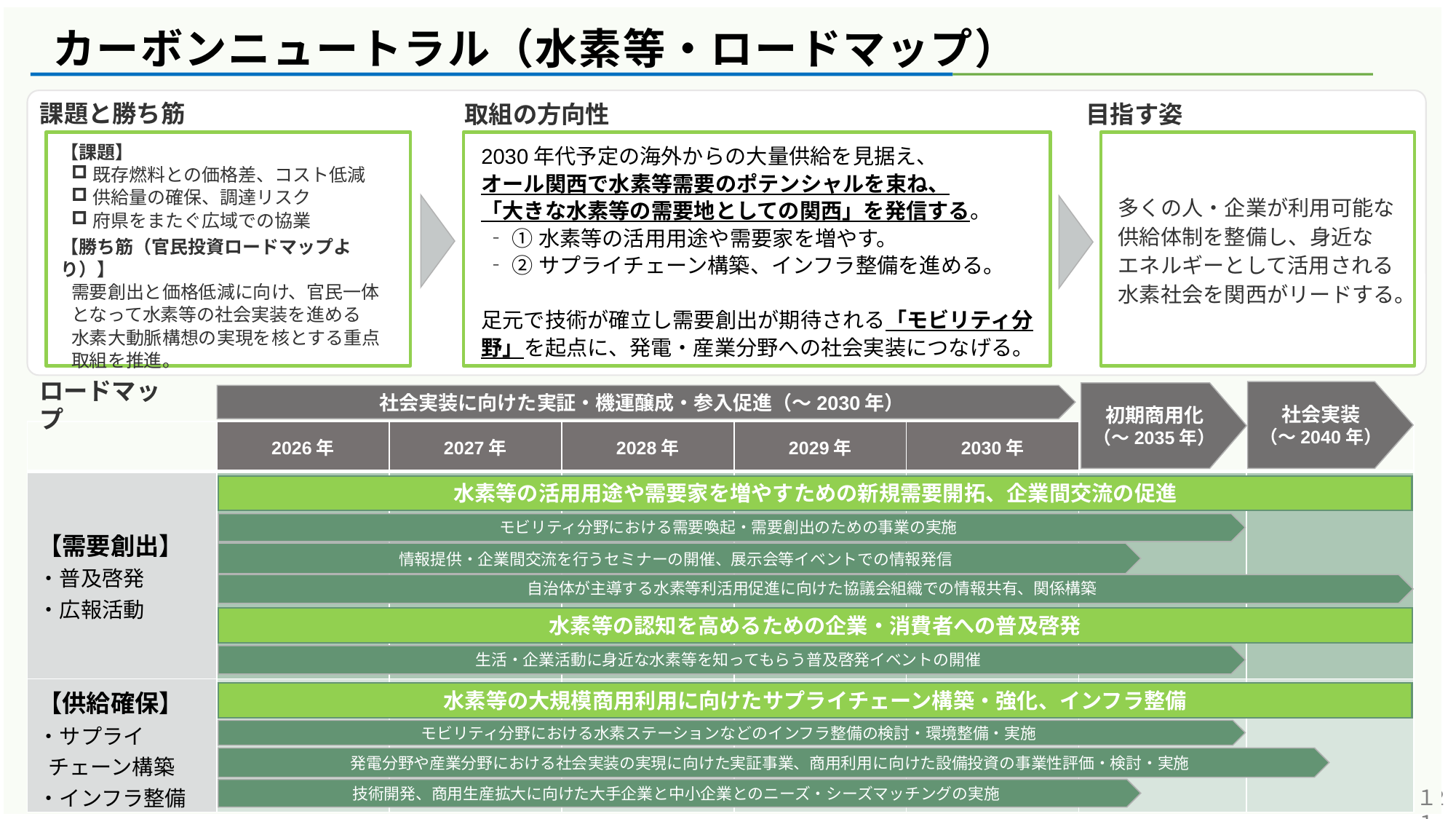

カーボンニュートラル（水素等・ロードマップ）

課題と勝ち筋
取組の方向性
目指す姿

多くの人・企業が利用可能な供給体制を整備し、身近な
エネルギーとして活用される水素社会を関西がリードする。

2030年代予定の海外からの大量供給を見据え、
オール関西で水素等需要のポテンシャルを束ね、
「大きな水素等の需要地としての関西」を発信する。
 ‐ ①水素等の活用用途や需要家を増やす。
 ‐ ②サプライチェーン構築、インフラ整備を進める。

足元で技術が確立し需要創出が期待される「モビリティ分野」を起点に、発電・産業分野への社会実装につなげる。
【課題】
既存燃料との価格差、コスト低減
供給量の確保、調達リスク
府県をまたぐ広域での協業

【勝ち筋（官民投資ロードマップより）】
需要創出と価格低減に向け、官民一体となって水素等の社会実装を進める
水素大動脈構想の実現を核とする重点取組を推進。
社会実装
（～2040年）
初期商用化
（～2035年）
社会実装に向けた実証・機運醸成・参入促進（～2030年）
ロードマップ
|  | 2026年 | 2027年 | 2028年 | 2029年 | 2030年 |  |  |
| --- | --- | --- | --- | --- | --- | --- | --- |
| 【需要創出】 ・普及啓発 ・広報活動 |  |  |  |  |  |  |  |
| 【供給確保】 ・サプライチェーン構築 ・インフラ整備 |  |  |  |  |  |  |  |
水素等の活用用途や需要家を増やすための新規需要開拓、企業間交流の促進
モビリティ分野における需要喚起・需要創出のための事業の実施
情報提供・企業間交流を行うセミナーの開催、展示会等イベントでの情報発信
自治体が主導する水素等利活用促進に向けた協議会組織での情報共有、関係構築
水素等の認知を高めるための企業・消費者への普及啓発
生活・企業活動に身近な水素等を知ってもらう普及啓発イベントの開催
水素等の大規模商用利用に向けたサプライチェーン構築・強化、インフラ整備
モビリティ分野における水素ステーションなどのインフラ整備の検討・環境整備・実施
発電分野や産業分野における社会実装の実現に向けた実証事業、商用利用に向けた設備投資の事業性評価・検討・実施
１１
技術開発、商用生産拡大に向けた大手企業と中小企業とのニーズ・シーズマッチングの実施